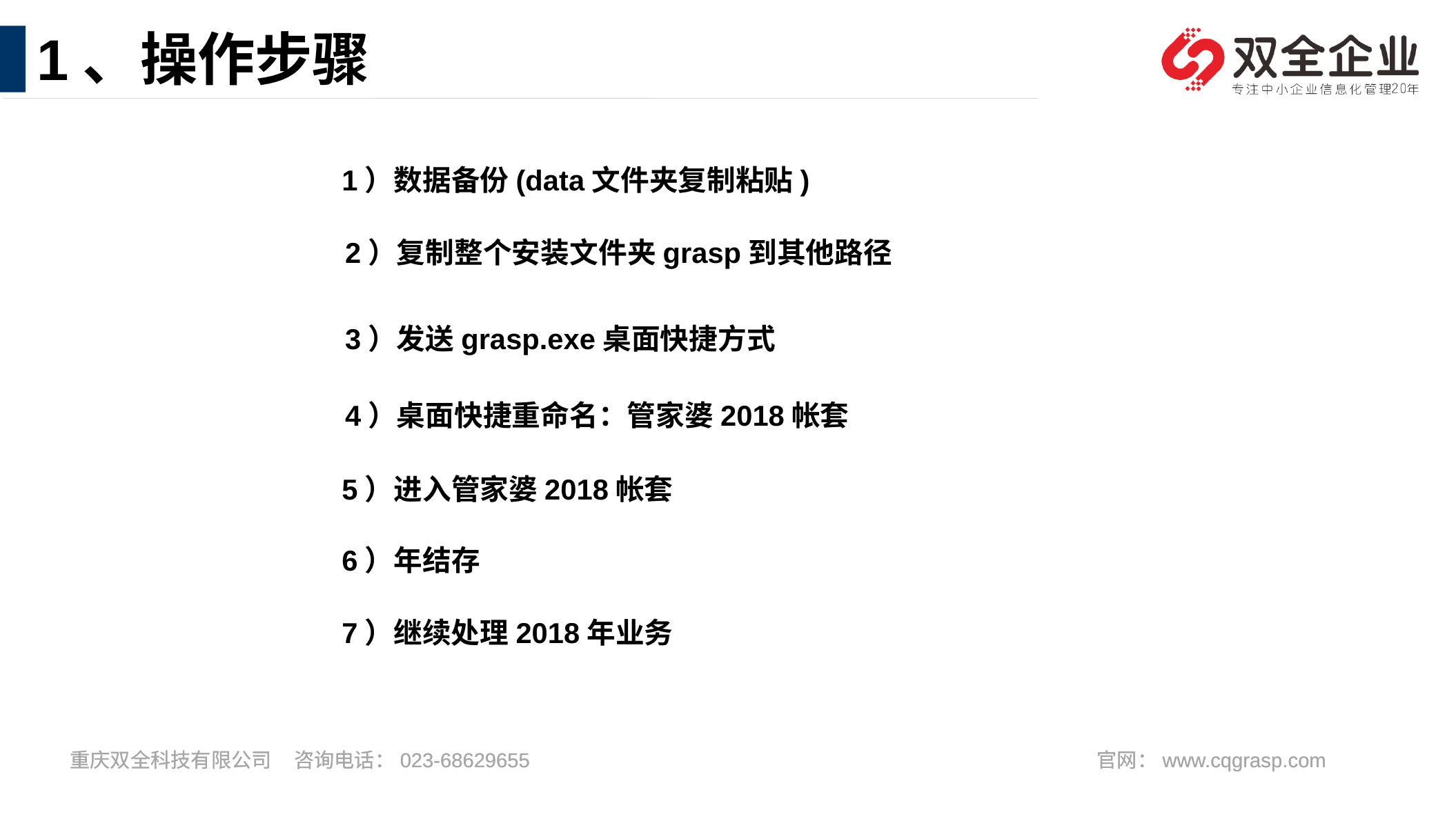

1、操作步骤

1）数据备份(data文件夹复制粘贴)
2）复制整个安装文件夹grasp到其他路径
3）发送grasp.exe桌面快捷方式
4）桌面快捷重命名：管家婆2018帐套
5）进入管家婆2018帐套
6）年结存
7）继续处理2018年业务